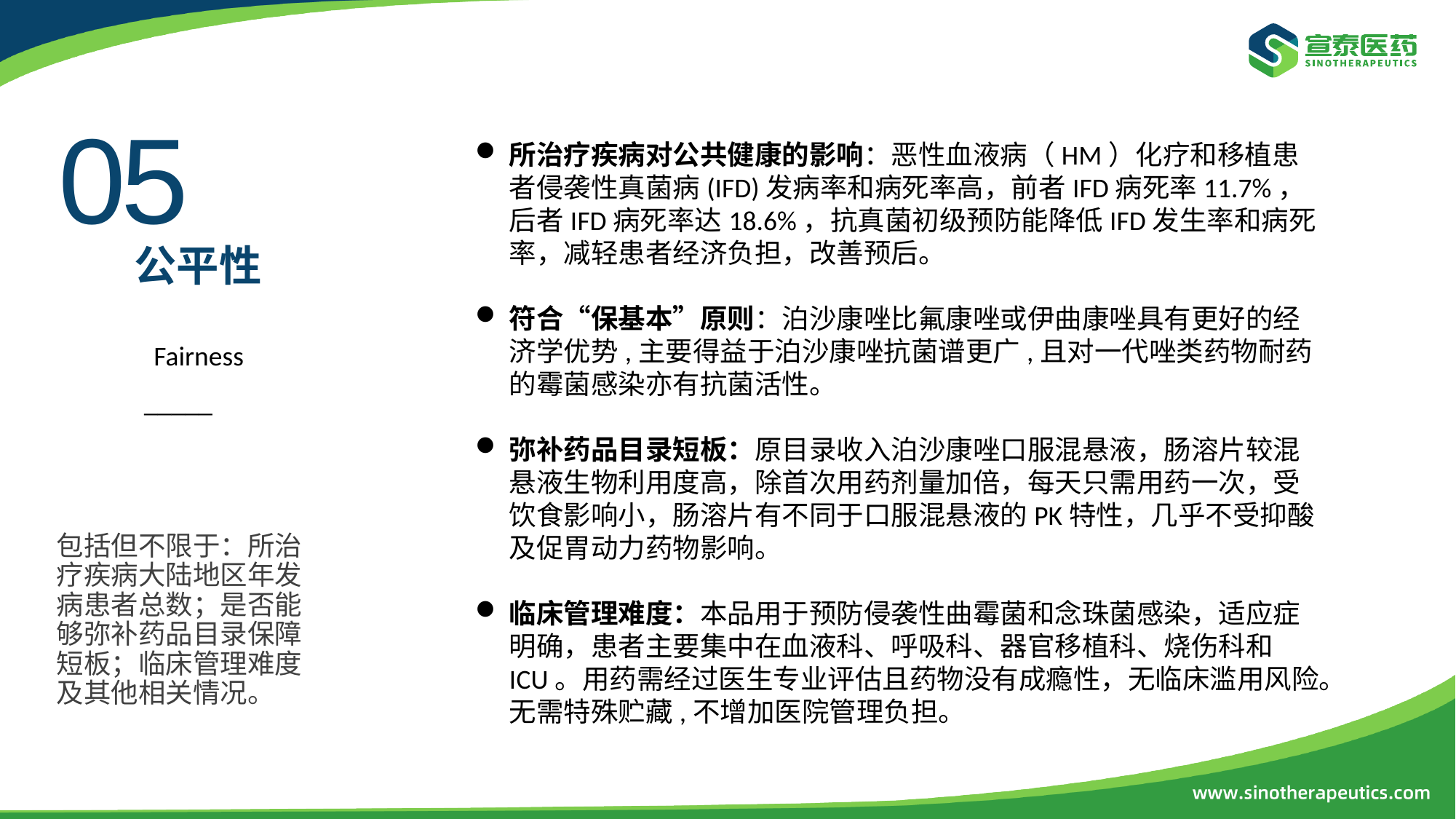

05
所治疗疾病对公共健康的影响：恶性血液病（HM）化疗和移植患者侵袭性真菌病(IFD)发病率和病死率高，前者IFD病死率11.7%，后者IFD病死率达18.6%，抗真菌初级预防能降低IFD发生率和病死率，减轻患者经济负担，改善预后。

符合“保基本”原则：泊沙康唑比氟康唑或伊曲康唑具有更好的经济学优势,主要得益于泊沙康唑抗菌谱更广,且对一代唑类药物耐药的霉菌感染亦有抗菌活性。

弥补药品目录短板：原目录收入泊沙康唑口服混悬液，肠溶片较混悬液生物利用度高，除首次用药剂量加倍，每天只需用药一次，受饮食影响小，肠溶片有不同于口服混悬液的PK特性，几乎不受抑酸及促胃动力药物影响。

临床管理难度：本品用于预防侵袭性曲霉菌和念珠菌感染，适应症明确，患者主要集中在血液科、呼吸科、器官移植科、烧伤科和ICU。用药需经过医生专业评估且药物没有成瘾性，无临床滥用风险。无需特殊贮藏,不增加医院管理负担。
公平性
Fairness
─────
包括但不限于：所治疗疾病大陆地区年发病患者总数；是否能够弥补药品目录保障短板；临床管理难度及其他相关情况。